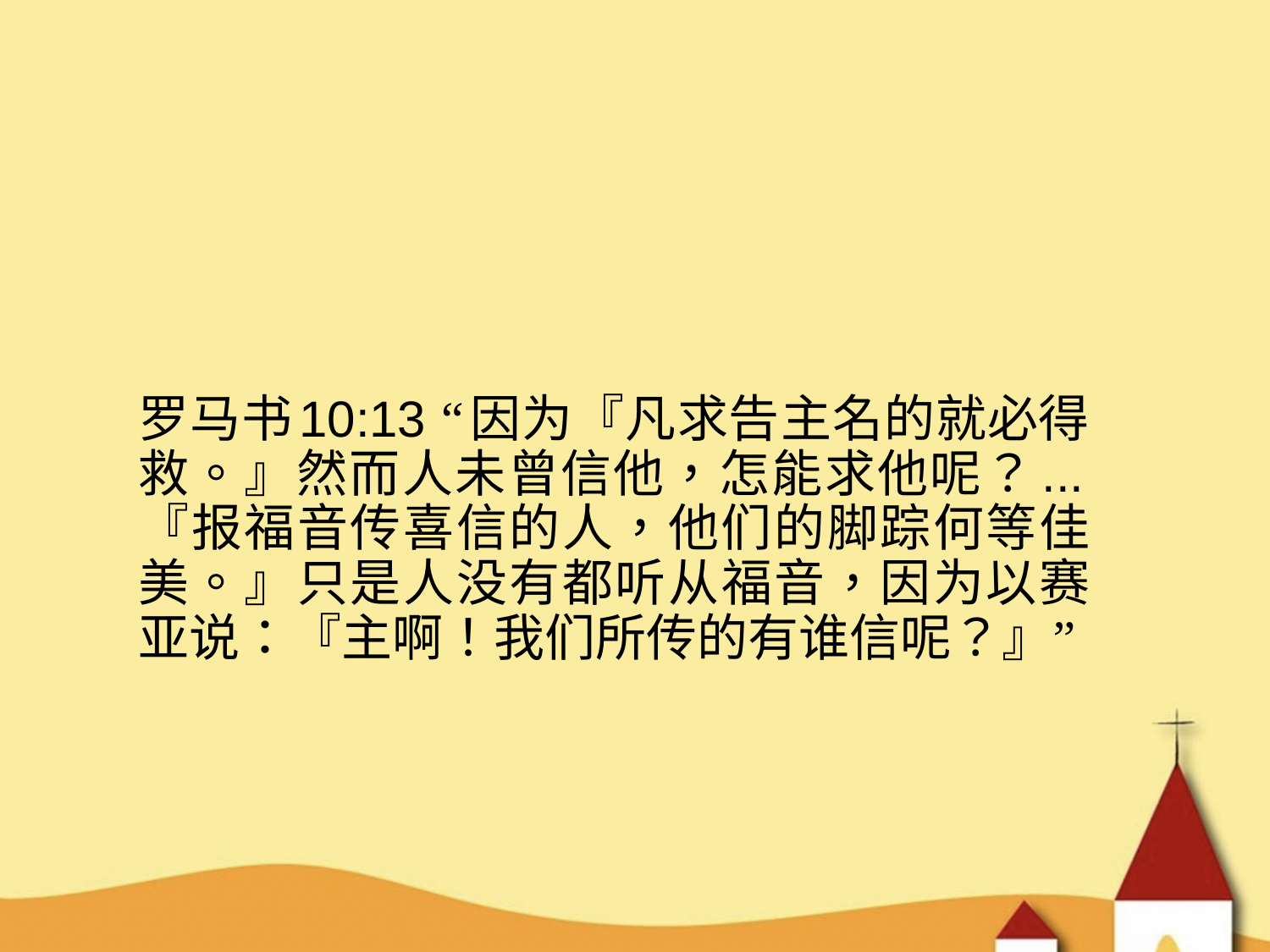

#
罗马书10:13 “因为『凡求告主名的就必得救。』然而人未曾信他，怎能求他呢？...『报福音传喜信的人，他们的脚踪何等佳美。』只是人没有都听从福音，因为以赛亚说：『主啊！我们所传的有谁信呢？』”